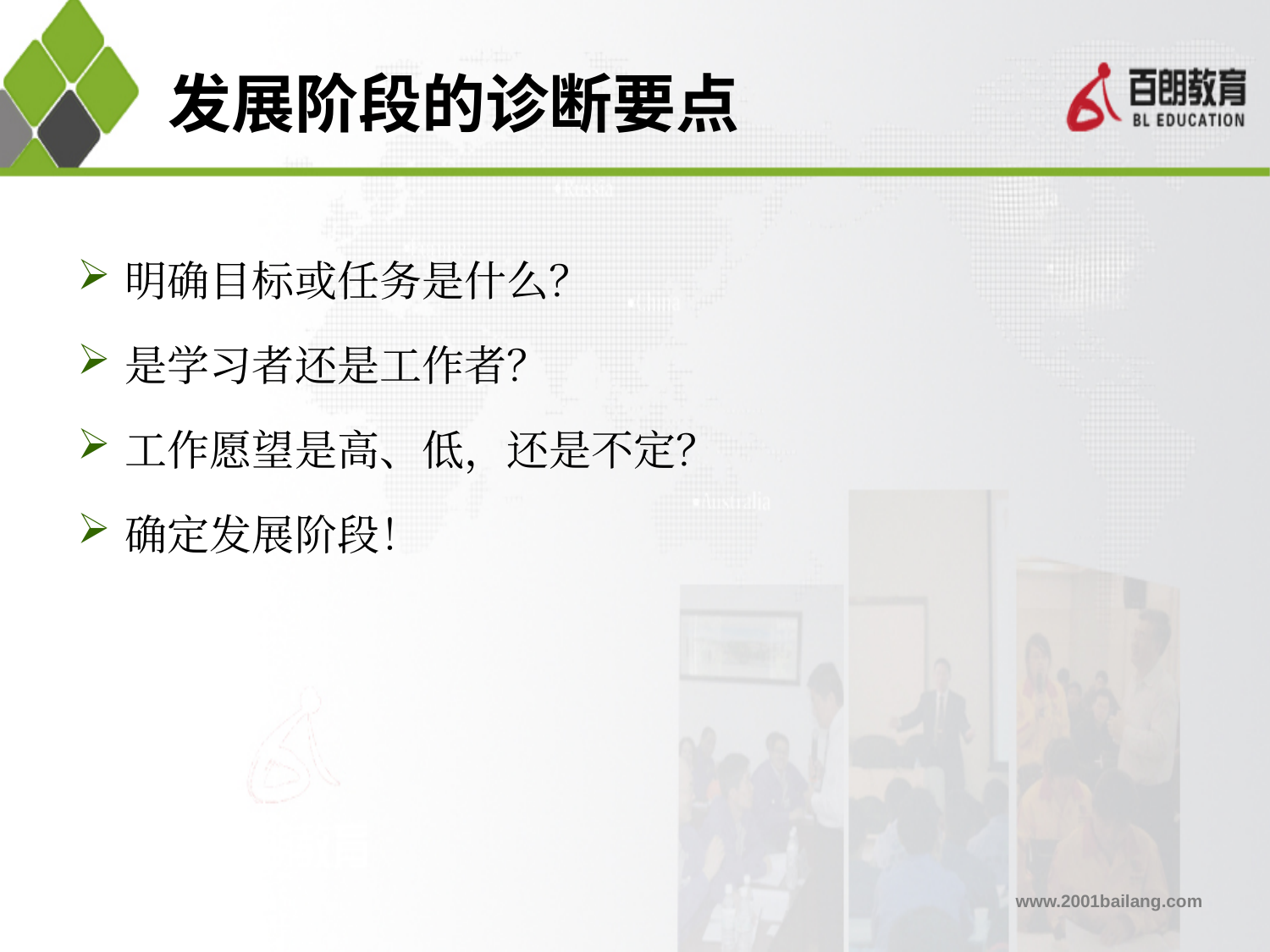

# 发展阶段的诊断要点
明确目标或任务是什么？
是学习者还是工作者？
工作愿望是高、低，还是不定？
确定发展阶段！